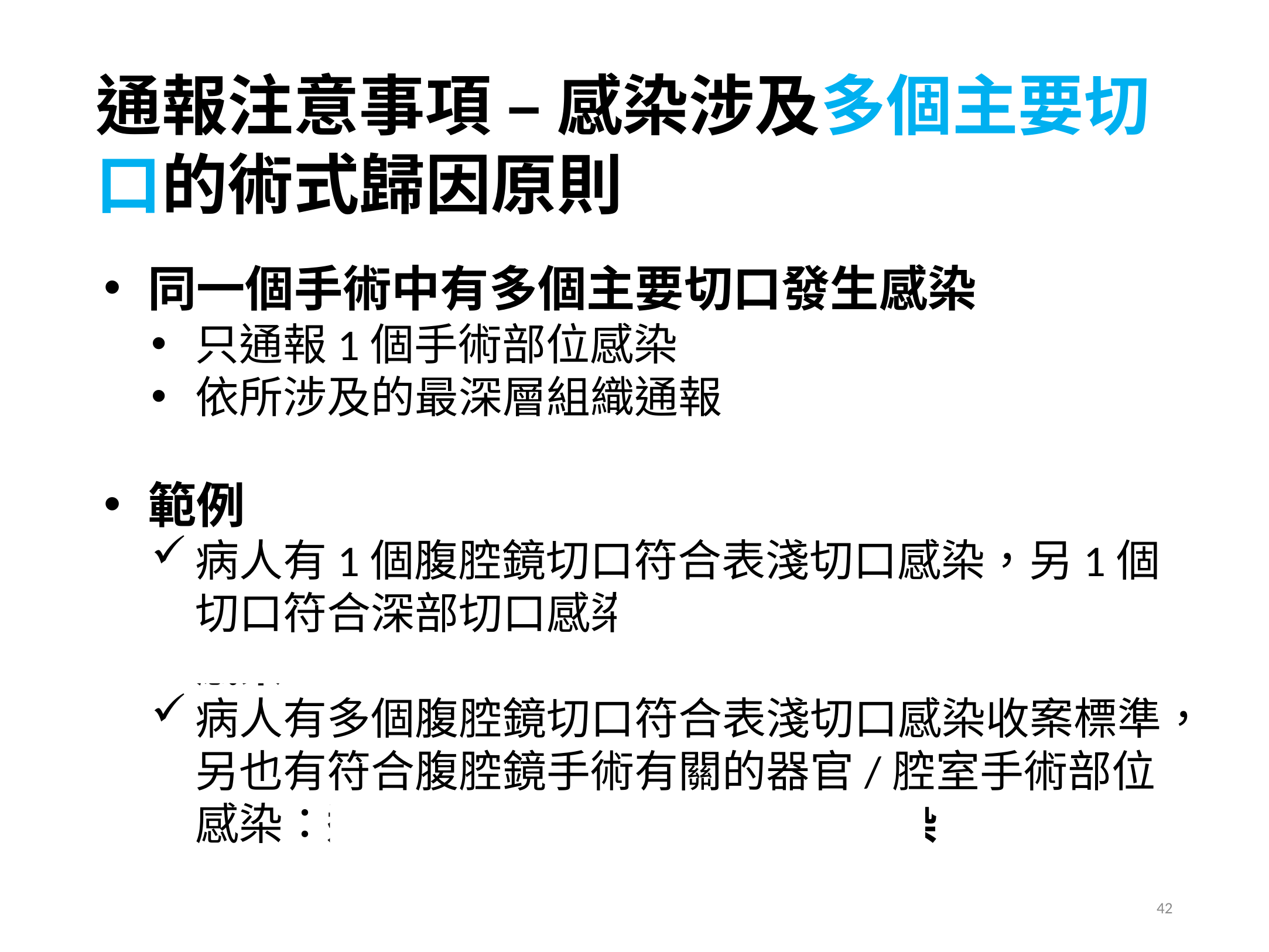

# 通報注意事項 – 感染涉及多個主要切口的術式歸因原則
同一個手術中有多個主要切口發生感染
只通報1個手術部位感染
依所涉及的最深層組織通報
範例
病人有1個腹腔鏡切口符合表淺切口感染，另1個切口符合深部切口感染：通報深部切口之手術部位感染
病人有多個腹腔鏡切口符合表淺切口感染收案標準，另也有符合腹腔鏡手術有關的器官/腔室手術部位感染：通報器官/腔室之手術部位感染

42